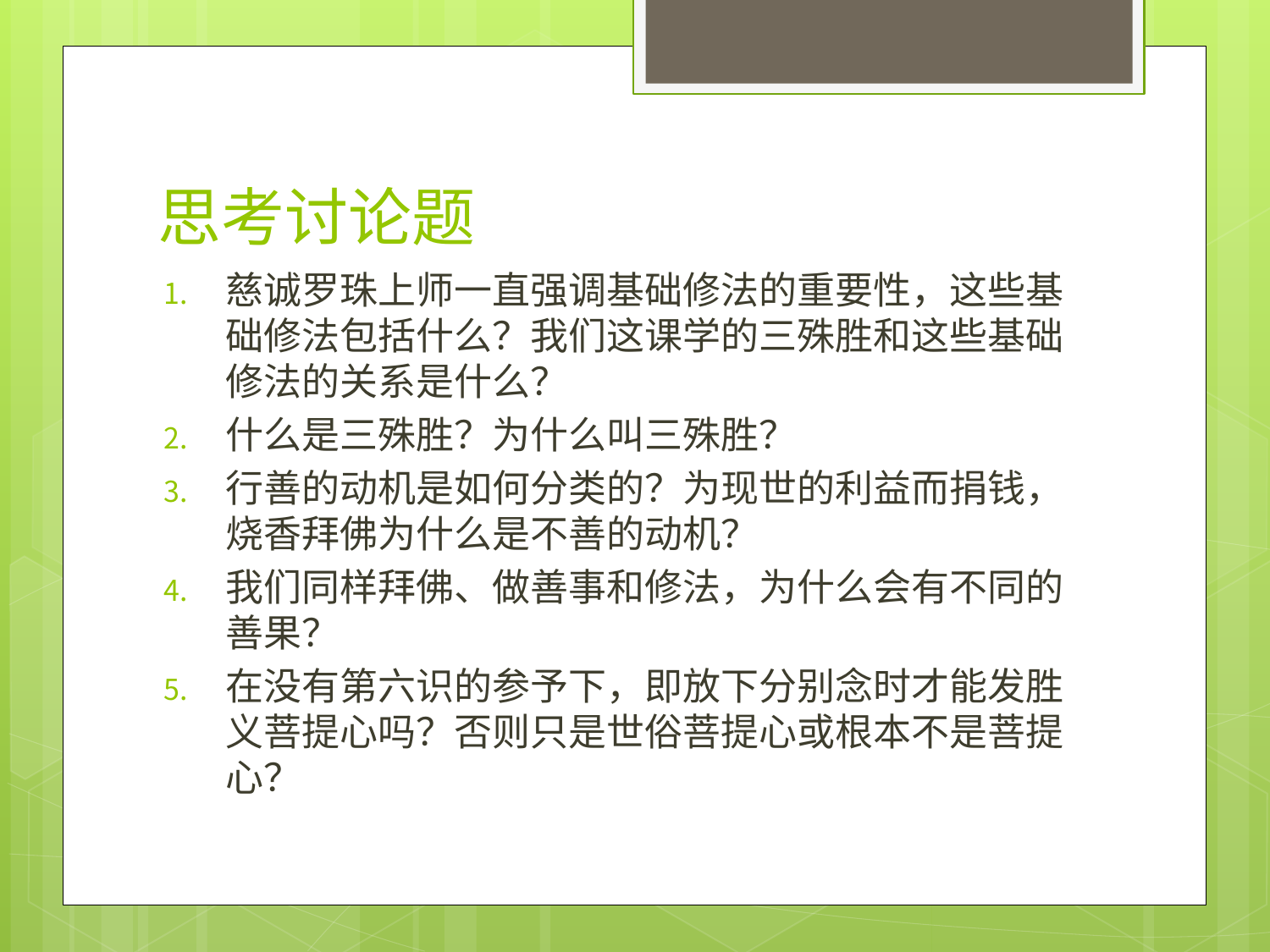

# 思考讨论题
慈诚罗珠上师一直强调基础修法的重要性，这些基础修法包括什么？我们这课学的三殊胜和这些基础修法的关系是什么？
什么是三殊胜？为什么叫三殊胜？
行善的动机是如何分类的？为现世的利益而捐钱，烧香拜佛为什么是不善的动机？
我们同样拜佛、做善事和修法，为什么会有不同的善果？
在没有第六识的参予下，即放下分别念时才能发胜义菩提心吗？否则只是世俗菩提心或根本不是菩提心？